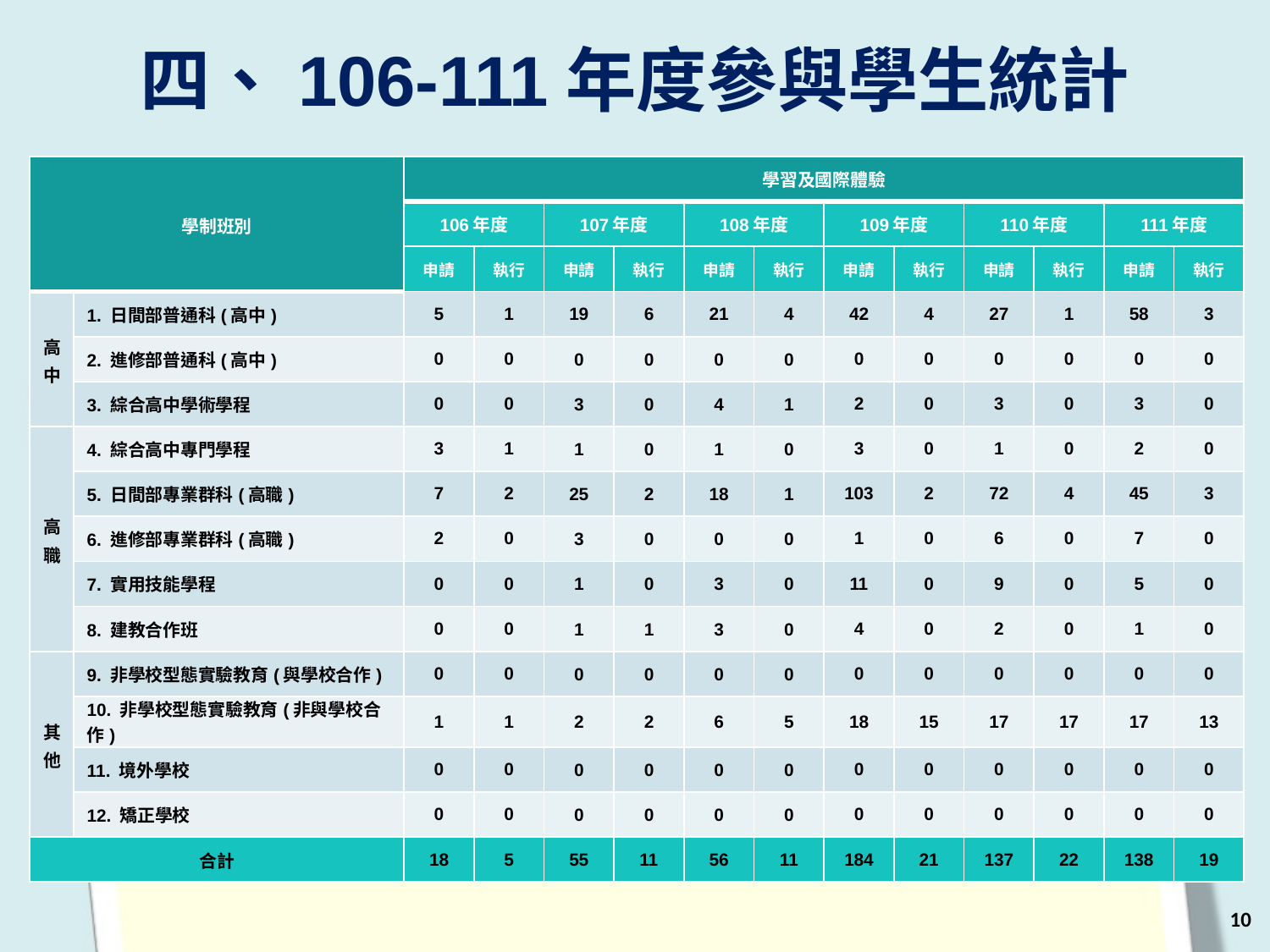

四、106-111年度參與學生統計
| 學制班別 |  | 學習及國際體驗 |  |  |  |  |  |  |  |  |  |  |  |
| --- | --- | --- | --- | --- | --- | --- | --- | --- | --- | --- | --- | --- | --- |
|  |  | 106年度 |  | 107年度 |  | 108年度 |  | 109年度 |  | 110年度 |  | 111年度 |  |
|  |  | 申請 | 執行 | 申請 | 執行 | 申請 | 執行 | 申請 | 執行 | 申請 | 執行 | 申請 | 執行 |
| 高 中 | 1. 日間部普通科(高中) | 5 | 1 | 19 | 6 | 21 | 4 | 42 | 4 | 27 | 1 | 58 | 3 |
|  | 2. 進修部普通科(高中) | 0 | 0 | 0 | 0 | 0 | 0 | 0 | 0 | 0 | 0 | 0 | 0 |
|  | 3. 綜合高中學術學程 | 0 | 0 | 3 | 0 | 4 | 1 | 2 | 0 | 3 | 0 | 3 | 0 |
| 高 職 | 4. 綜合高中專門學程 | 3 | 1 | 1 | 0 | 1 | 0 | 3 | 0 | 1 | 0 | 2 | 0 |
|  | 5. 日間部專業群科(高職) | 7 | 2 | 25 | 2 | 18 | 1 | 103 | 2 | 72 | 4 | 45 | 3 |
|  | 6. 進修部專業群科(高職) | 2 | 0 | 3 | 0 | 0 | 0 | 1 | 0 | 6 | 0 | 7 | 0 |
|  | 7. 實用技能學程 | 0 | 0 | 1 | 0 | 3 | 0 | 11 | 0 | 9 | 0 | 5 | 0 |
|  | 8. 建教合作班 | 0 | 0 | 1 | 1 | 3 | 0 | 4 | 0 | 2 | 0 | 1 | 0 |
| 其 他 | 9. 非學校型態實驗教育(與學校合作) | 0 | 0 | 0 | 0 | 0 | 0 | 0 | 0 | 0 | 0 | 0 | 0 |
|  | 10. 非學校型態實驗教育(非與學校合作) | 1 | 1 | 2 | 2 | 6 | 5 | 18 | 15 | 17 | 17 | 17 | 13 |
|  | 11. 境外學校 | 0 | 0 | 0 | 0 | 0 | 0 | 0 | 0 | 0 | 0 | 0 | 0 |
|  | 12. 矯正學校 | 0 | 0 | 0 | 0 | 0 | 0 | 0 | 0 | 0 | 0 | 0 | 0 |
| 合計 |  | 18 | 5 | 55 | 11 | 56 | 11 | 184 | 21 | 137 | 22 | 138 | 19 |
10